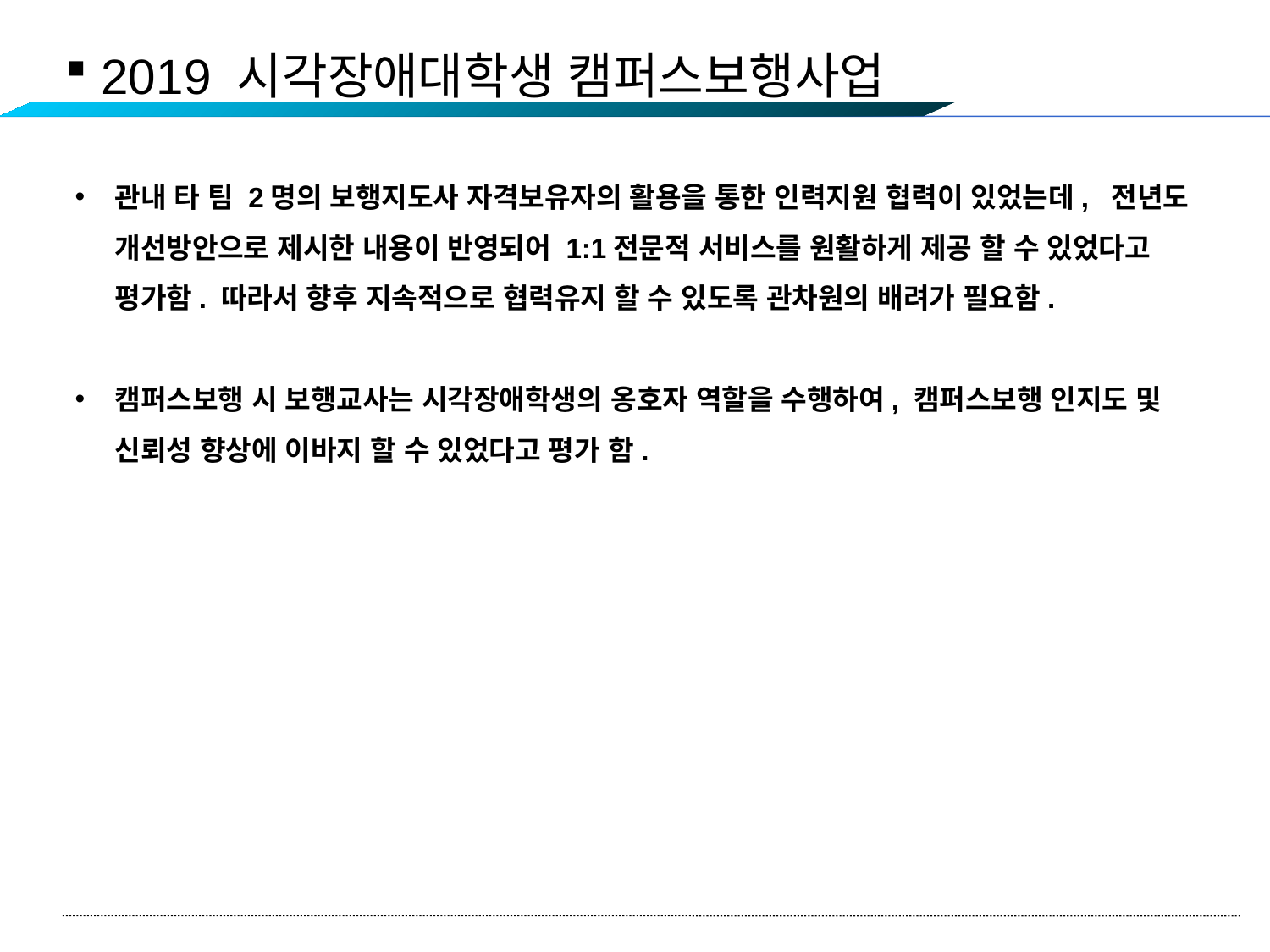

2019 시각장애대학생 캠퍼스보행사업

관내 타 팀 2명의 보행지도사 자격보유자의 활용을 통한 인력지원 협력이 있었는데,  전년도 개선방안으로 제시한 내용이 반영되어 1:1전문적 서비스를 원활하게 제공 할 수 있었다고 평가함. 따라서 향후 지속적으로 협력유지 할 수 있도록 관차원의 배려가 필요함.

캠퍼스보행 시 보행교사는 시각장애학생의 옹호자 역할을 수행하여, 캠퍼스보행 인지도 및 신뢰성 향상에 이바지 할 수 있었다고 평가 함.